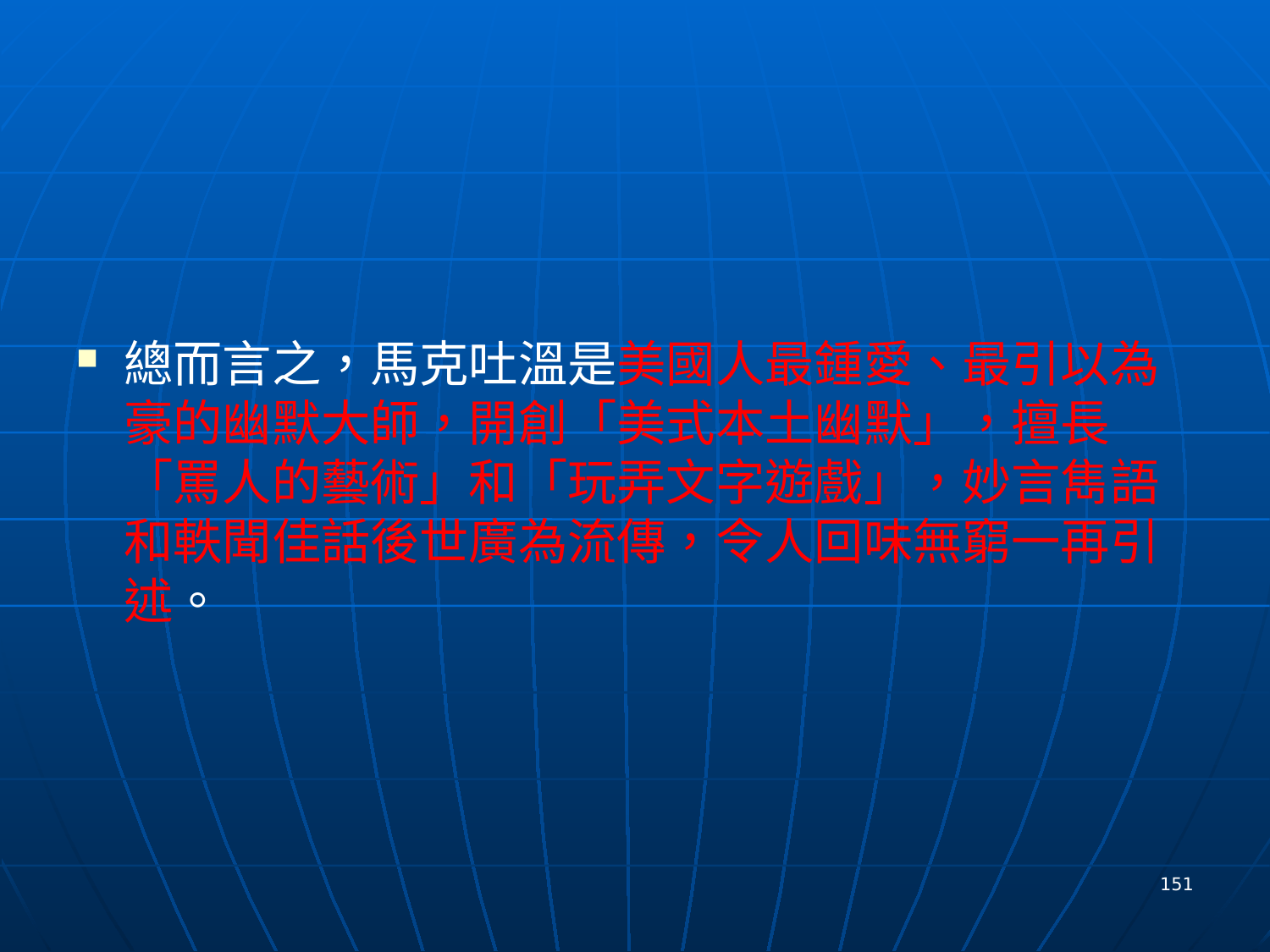

#
總而言之，馬克吐溫是美國人最鍾愛、最引以為豪的幽默大師，開創「美式本土幽默」，擅長「罵人的藝術」和「玩弄文字遊戲」，妙言雋語和軼聞佳話後世廣為流傳，令人回味無窮一再引述。

151